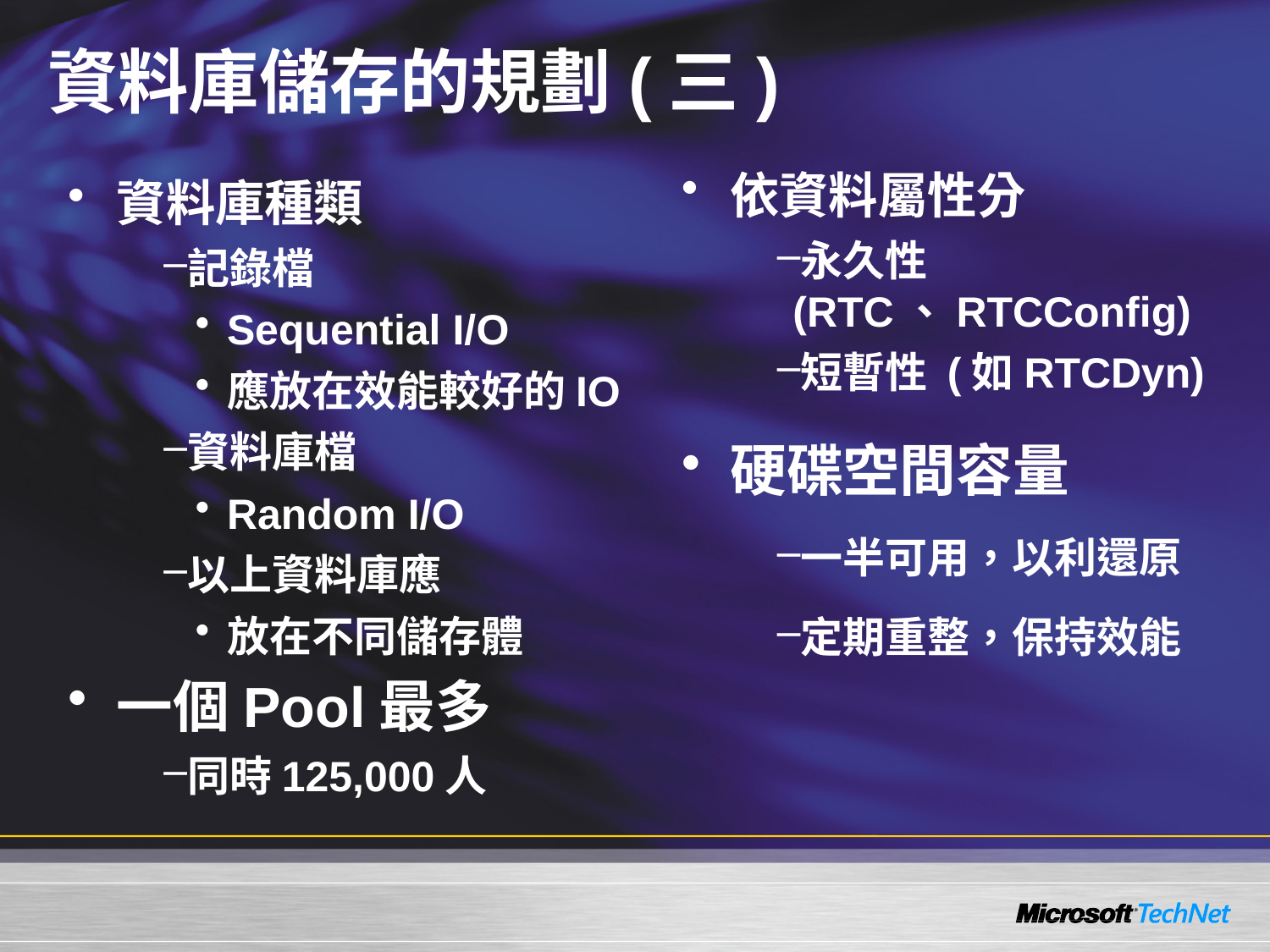

# 資料庫儲存的規劃(三)
依資料屬性分
永久性 (RTC、RTCConfig)
短暫性 (如RTCDyn)
硬碟空間容量
一半可用，以利還原
定期重整，保持效能
資料庫種類
記錄檔
Sequential I/O
應放在效能較好的IO
資料庫檔
Random I/O
以上資料庫應
放在不同儲存體
一個Pool最多
同時125,000人